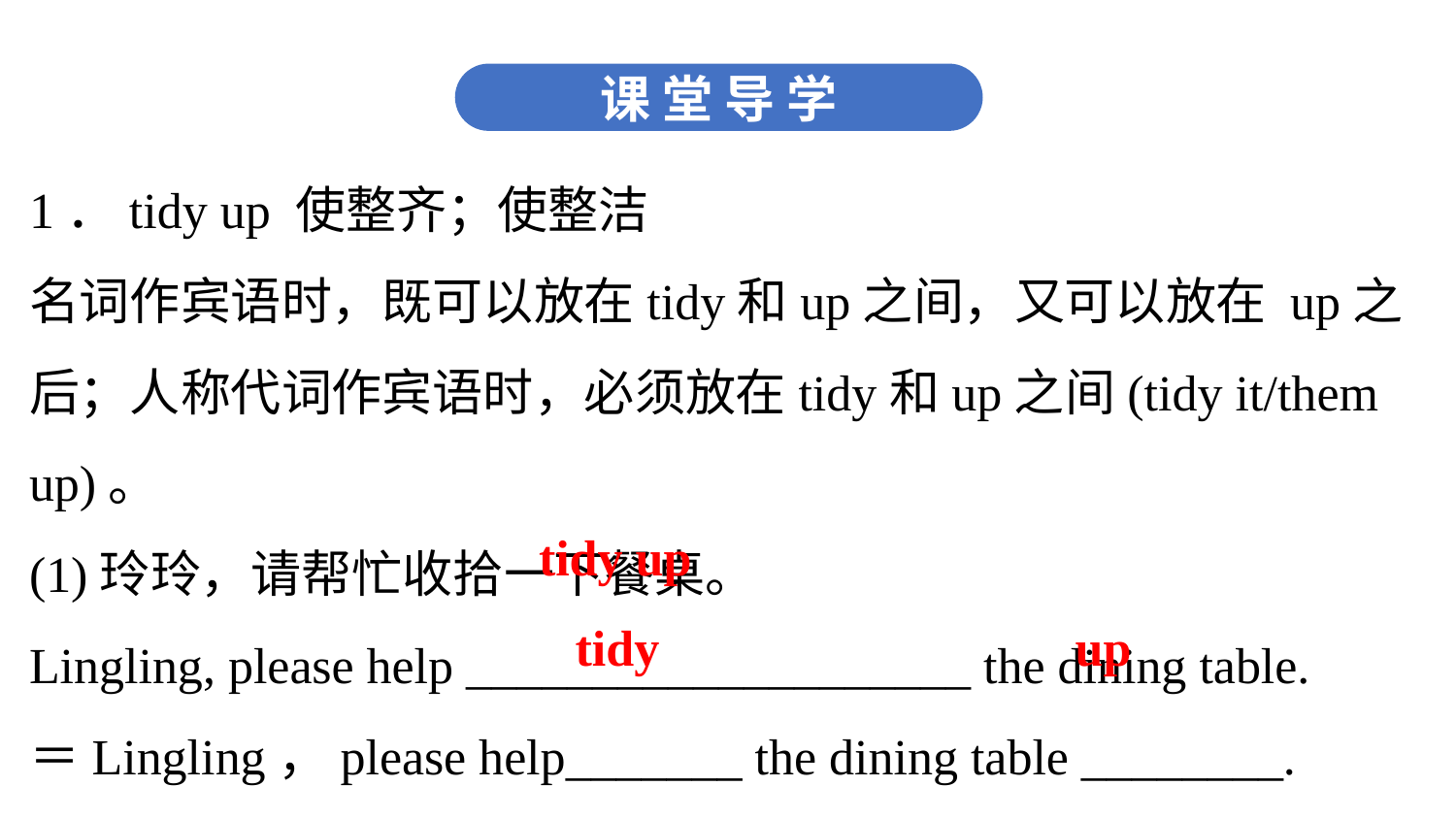

课 堂 导 学
1．tidy up 使整齐；使整洁
名词作宾语时，既可以放在tidy和up之间，又可以放在 up之后；人称代词作宾语时，必须放在tidy和up之间(tidy it/them up)。
(1)玲玲，请帮忙收拾一下餐桌。
Lingling, please help ____________________ the dining table.
＝Lingling，please help_______ the dining table ________.

tidy up
tidy                                 up